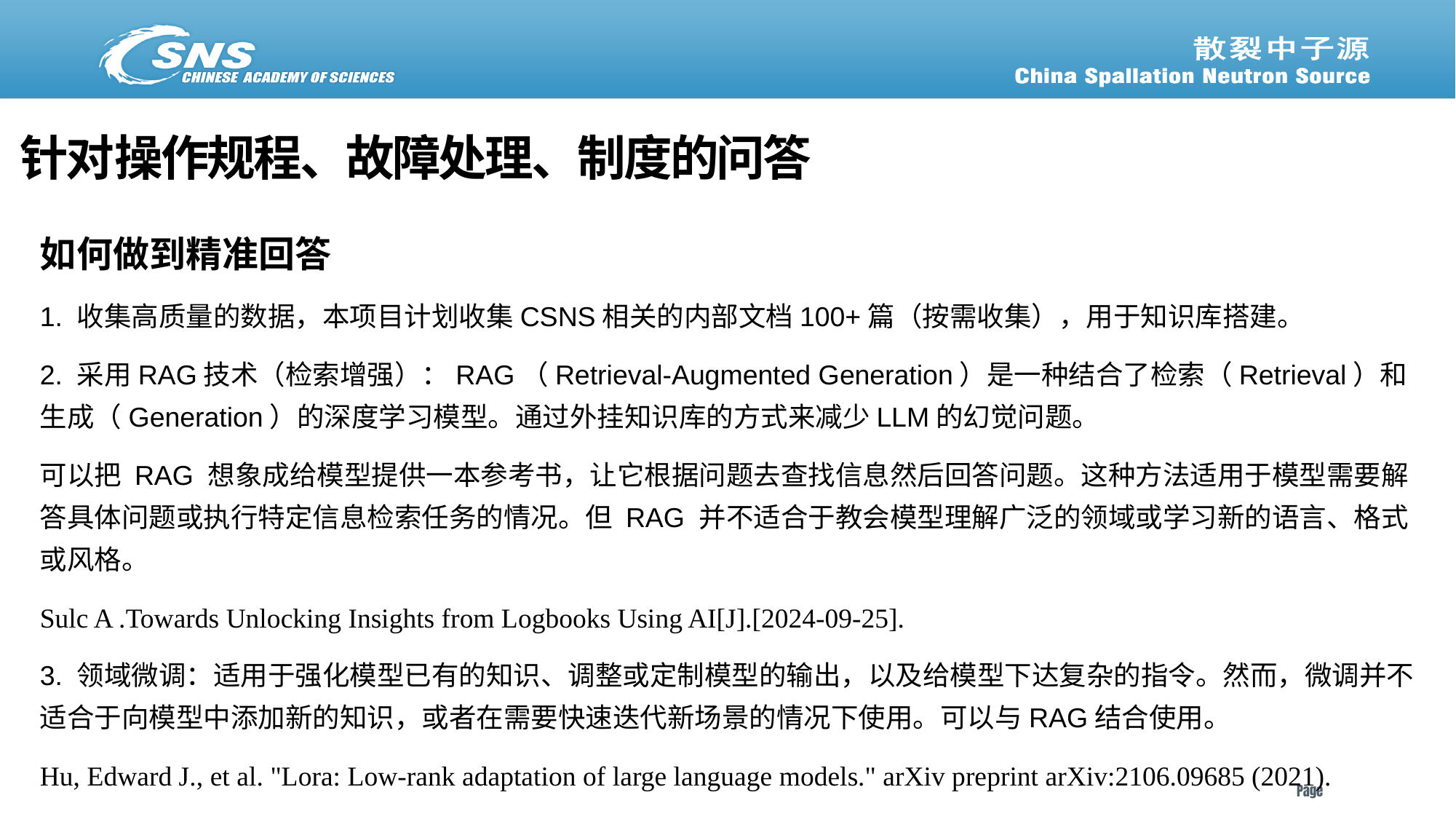

# 针对操作规程、故障处理、制度的问答
如何做到精准回答
1. 收集高质量的数据，本项目计划收集CSNS相关的内部文档100+篇（按需收集），用于知识库搭建。
2. 采用RAG技术（检索增强）：RAG（Retrieval-Augmented Generation）是一种结合了检索（Retrieval）和生成（Generation）的深度学习模型。通过外挂知识库的方式来减少LLM的幻觉问题。
可以把 RAG 想象成给模型提供一本参考书，让它根据问题去查找信息然后回答问题。这种方法适用于模型需要解答具体问题或执行特定信息检索任务的情况。但 RAG 并不适合于教会模型理解广泛的领域或学习新的语言、格式或风格。
Sulc A .Towards Unlocking Insights from Logbooks Using AI[J].[2024-09-25].
3. 领域微调：适用于强化模型已有的知识、调整或定制模型的输出，以及给模型下达复杂的指令。然而，微调并不适合于向模型中添加新的知识，或者在需要快速迭代新场景的情况下使用。可以与RAG结合使用。
Hu, Edward J., et al. "Lora: Low-rank adaptation of large language models." arXiv preprint arXiv:2106.09685 (2021).